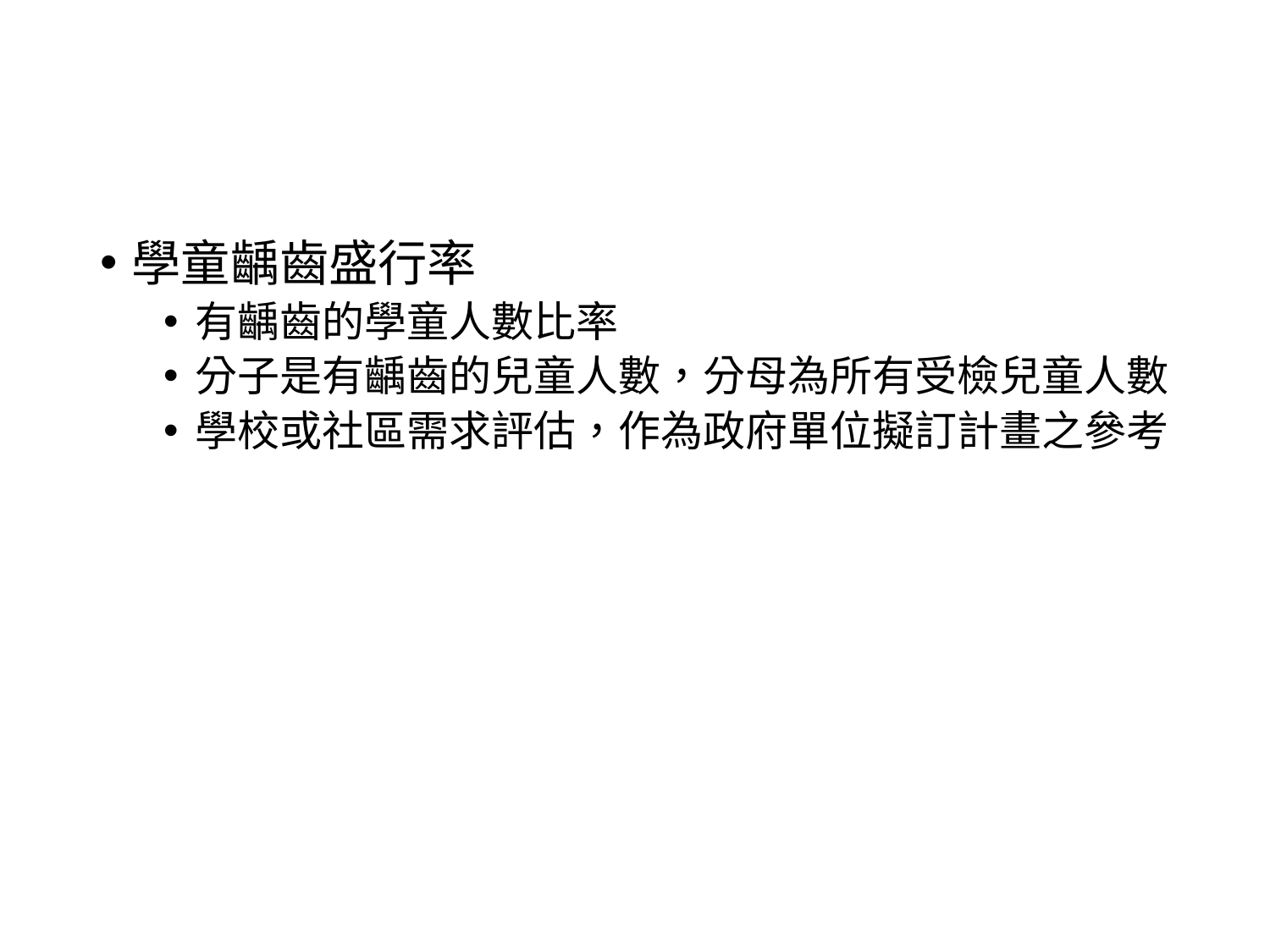

#
學童齲齒盛行率
有齲齒的學童人數比率
分子是有齲齒的兒童人數，分母為所有受檢兒童人數
學校或社區需求評估，作為政府單位擬訂計畫之參考